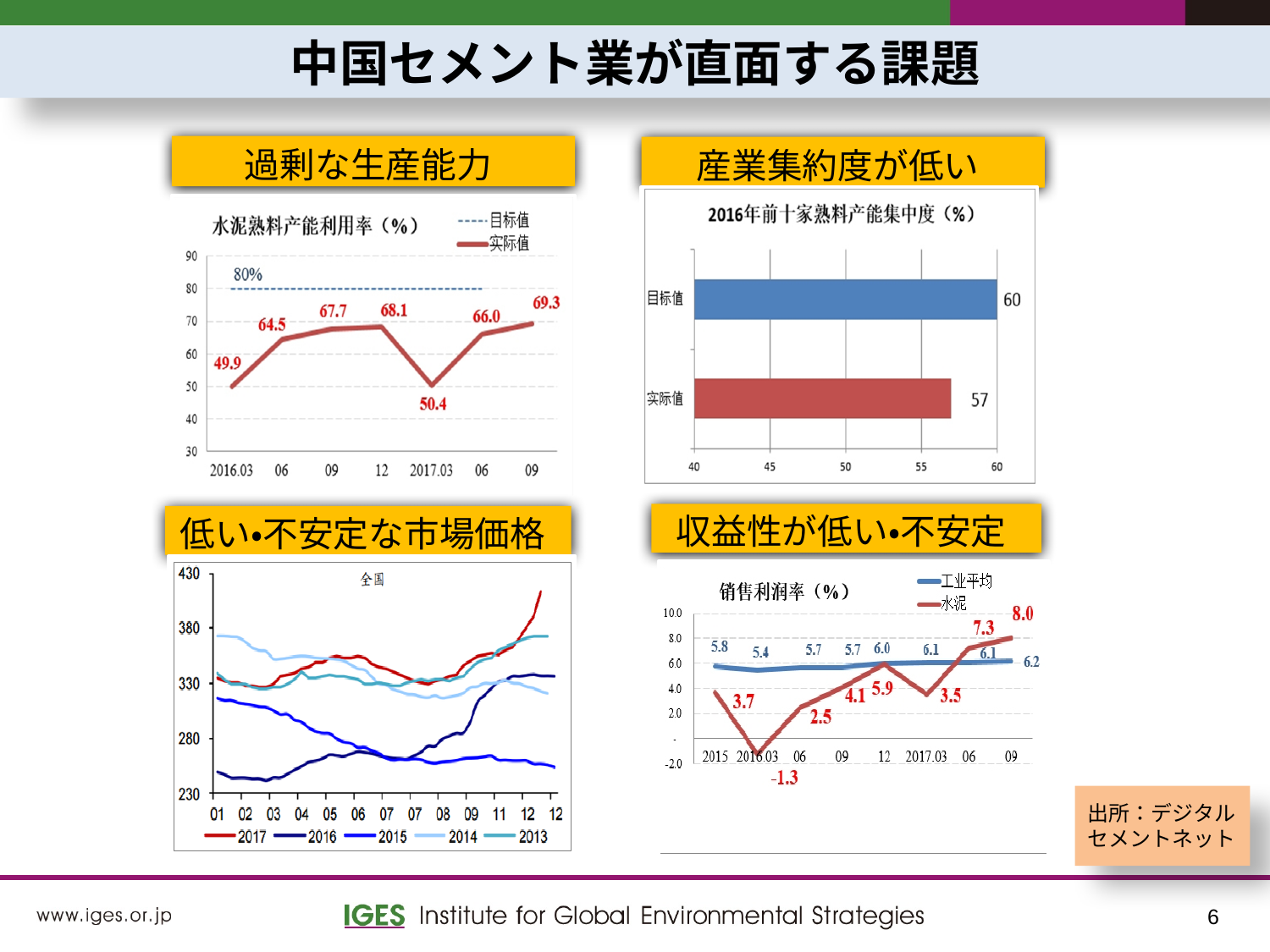

中国セメント業が直面する課題
過剰な生産能力
産業集約度が低い
低い・不安定な市場価格
収益性が低い・不安定
出所：デジタルセメントネット